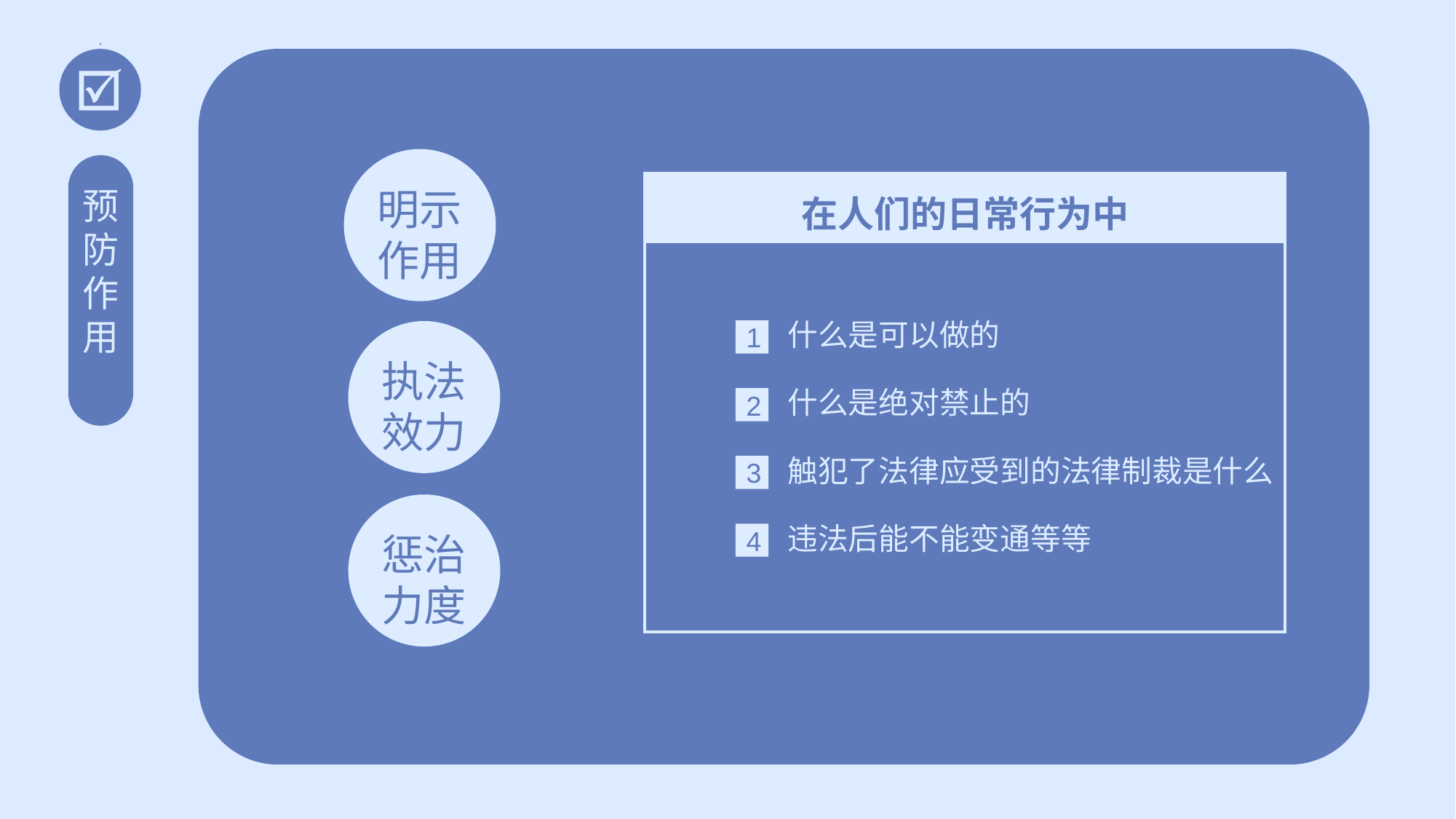

预防作用

明示
作用
在人们的日常行为中

什么是可以做的
1

执法效力
什么是绝对禁止的
2
触犯了法律应受到的法律制裁是什么
3

惩治力度
违法后能不能变通等等
4